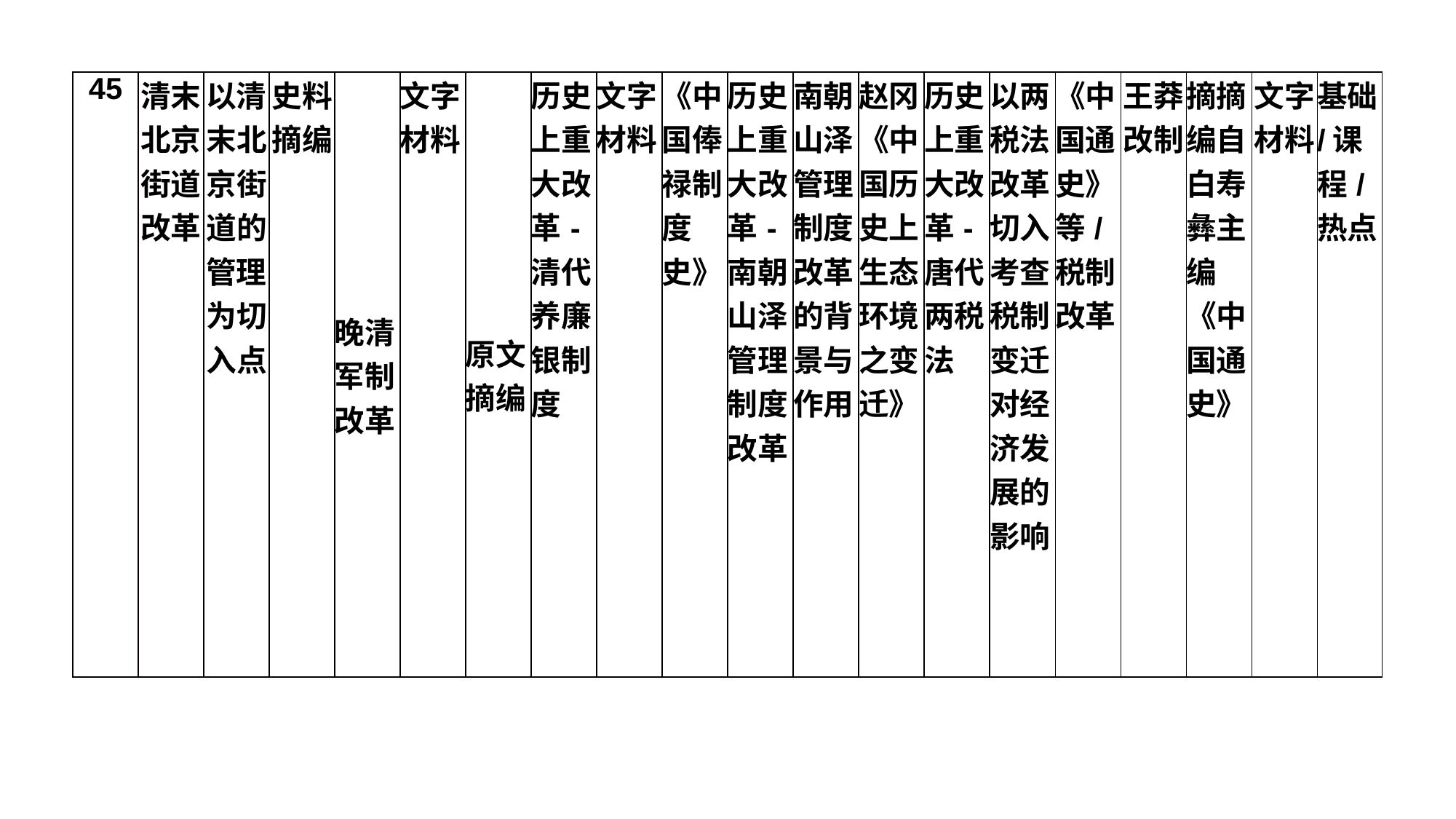

| 45 | 清末北京街道改革 | 以清末北京街道的管理为切入点 | 史料摘编 | 晚清军制改革 | 文字材料 | 原文摘编 | 历史上重大改革-清代养廉银制度 | 文字材料 | 《中国俸禄制度史》 | 历史上重大改革-南朝山泽管理制度改革 | 南朝山泽管理制度改革的背景与作用 | 赵冈《中国历史上生态环境之变迁》 | 历史上重大改革-唐代两税法 | 以两税法改革切入考查税制变迁对经济发展的影响 | 《中国通史》等/税制改革 | 王莽改制 | 摘摘编自白寿彝主编《中国通史》 | 文字材料 | 基础/课程/热点 |
| --- | --- | --- | --- | --- | --- | --- | --- | --- | --- | --- | --- | --- | --- | --- | --- | --- | --- | --- | --- |